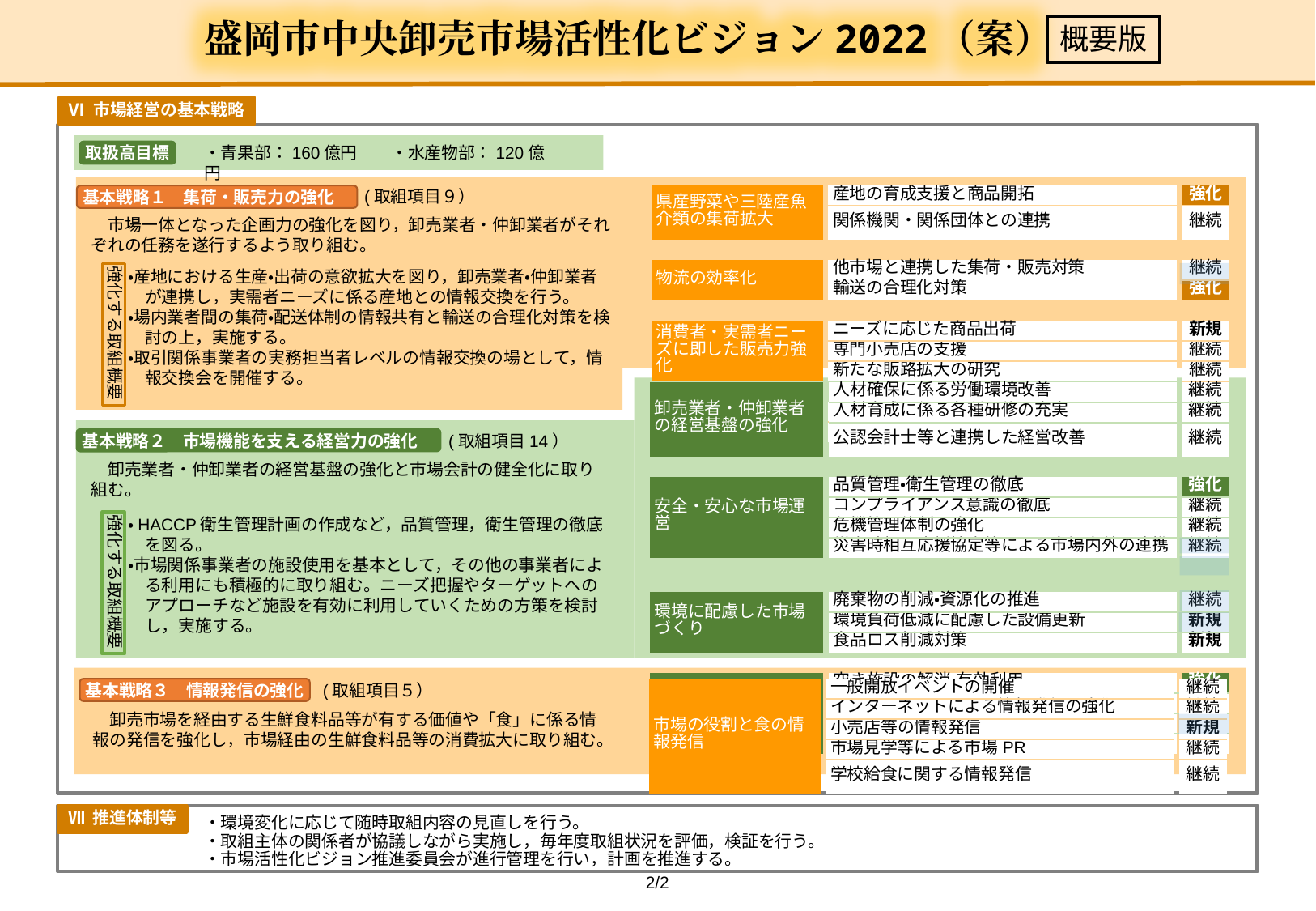

盛岡市中央卸売市場活性化ビジョン2022（案）
概要版
Ⅵ 市場経営の基本戦略

・青果部：160億円　　・水産物部：120億円
取扱高目標

　(取組項目９）
基本戦略１　集荷・販売力の強化
| 県産野菜や三陸産魚介類の集荷拡大 |  | 産地の育成支援と商品開拓 |  | 強化 |
| --- | --- | --- | --- | --- |
|  |  | 関係機関・関係団体との連携 |  | 継続 |
|  |  |  |  |  |
| 物流の効率化 |  | 他市場と連携した集荷・販売対策 |  | 継続 |
|  |  | 輸送の合理化対策 |  | 強化 |
|  |  |  |  |  |
| 消費者・実需者ニーズに即した販売力強化 |  | ニーズに応じた商品出荷 |  | 新規 |
|  |  | 専門小売店の支援 |  | 継続 |
|  |  | 新たな販路拡大の研究 |  | 継続 |
|  |  |  |  |  |
| 企画力強化のための市場横断的組織の構築 |  | 市場業務の協働組織の実効性向上 |  | 継続 |
|  |  | 情報交換会の内容充実 |  | 強化 |

　市場一体となった企画力の強化を図り，卸売業者・仲卸業者がそれぞれの任務を遂行するよう取り組む。
・産地における生産・出荷の意欲拡大を図り，卸売業者・仲卸業者が連携し，実需者ニーズに係る産地との情報交換を行う。
・場内業者間の集荷・配送体制の情報共有と輸送の合理化対策を検討の上，実施する。
・取引関係事業者の実務担当者レベルの情報交換の場として，情報交換会を開催する。

強化する取組概要

| 卸売業者・仲卸業者の経営基盤の強化 |  | 人材確保に係る労働環境改善 |  | 継続 |
| --- | --- | --- | --- | --- |
|  |  | 人材育成に係る各種研修の充実 |  | 継続 |
|  |  | 公認会計士等と連携した経営改善 |  | 継続 |
|  |  |  |  |  |
| 安全・安心な市場運営 |  | 品質管理・衛生管理の徹底 |  | 強化 |
|  |  | コンプライアンス意識の徹底 |  | 継続 |
|  |  | 危機管理体制の強化 |  | 継続 |
|  |  | 災害時相互応援協定等による市場内外の連携 |  | 継続 |
|  |  |  |  |  |
| 環境に配慮した市場づくり |  | 廃棄物の削減・資源化の推進 |  | 継続 |
|  |  | 環境負荷低減に配慮した設備更新 |  | 新規 |
|  |  | 食品ロス削減対策 |  | 新規 |
|  |  |  |  |  |
| 市場会計の健全化 |  | 空き施設の解消・有効利用 |  | 強化 |
|  |  | 計画的な設備の修繕 |  | 新規 |
|  |  | 施設使用料等の適正化の検討 |  | 新規 |
|  |  | 民営化・指定管理者制度導入の研究 |  | 継続 |

　(取組項目14）
基本戦略２　市場機能を支える経営力の強化
　卸売業者・仲卸業者の経営基盤の強化と市場会計の健全化に取り組む。
・HACCP衛生管理計画の作成など，品質管理，衛生管理の徹底を図る。
・市場関係事業者の施設使用を基本として，その他の事業者による利用にも積極的に取り組む。ニーズ把握やターゲットへのアプローチなど施設を有効に利用していくための方策を検討し，実施する。
強化する取組概要

　(取組項目５）
基本戦略３　情報発信の強化
| 市場の役割と食の情報発信 |  | 一般開放イベントの開催 |  | 継続 |
| --- | --- | --- | --- | --- |
|  |  | インターネットによる情報発信の強化 |  | 継続 |
|  |  | 小売店等の情報発信 |  | 新規 |
|  |  | 市場見学等による市場PR |  | 継続 |
|  |  | 学校給食に関する情報発信 |  | 継続 |
　卸売市場を経由する生鮮食料品等が有する価値や「食」に係る情報の発信を強化し，市場経由の生鮮食料品等の消費拡大に取り組む。

Ⅶ 推進体制等

・環境変化に応じて随時取組内容の見直しを行う。
・取組主体の関係者が協議しながら実施し，毎年度取組状況を評価，検証を行う。
・市場活性化ビジョン推進委員会が進行管理を行い，計画を推進する。
2/2